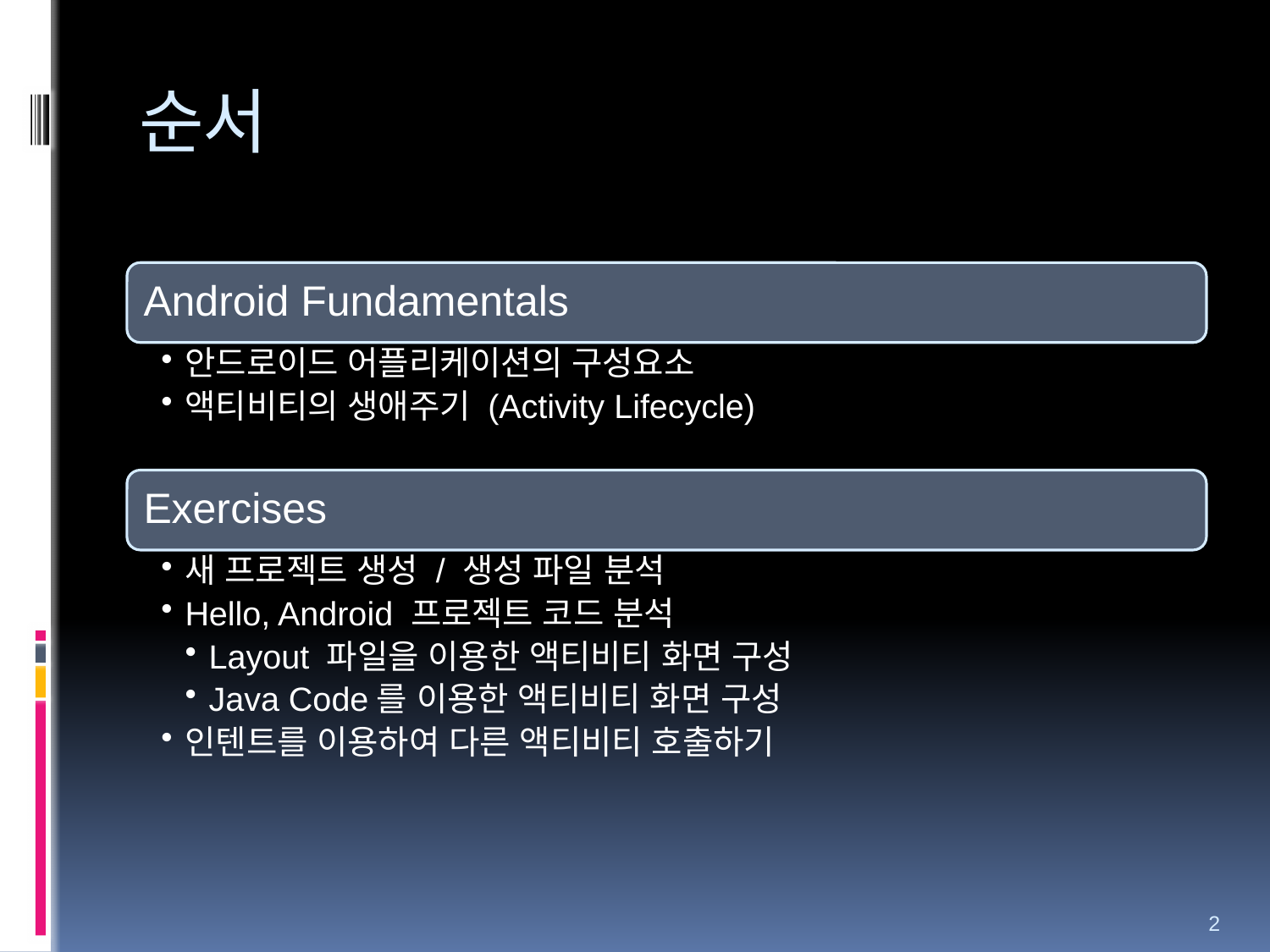

# 순서
Android Fundamentals
안드로이드 어플리케이션의 구성요소
액티비티의 생애주기 (Activity Lifecycle)
Exercises
새 프로젝트 생성 / 생성 파일 분석
Hello, Android 프로젝트 코드 분석
Layout 파일을 이용한 액티비티 화면 구성
Java Code를 이용한 액티비티 화면 구성
인텐트를 이용하여 다른 액티비티 호출하기
2